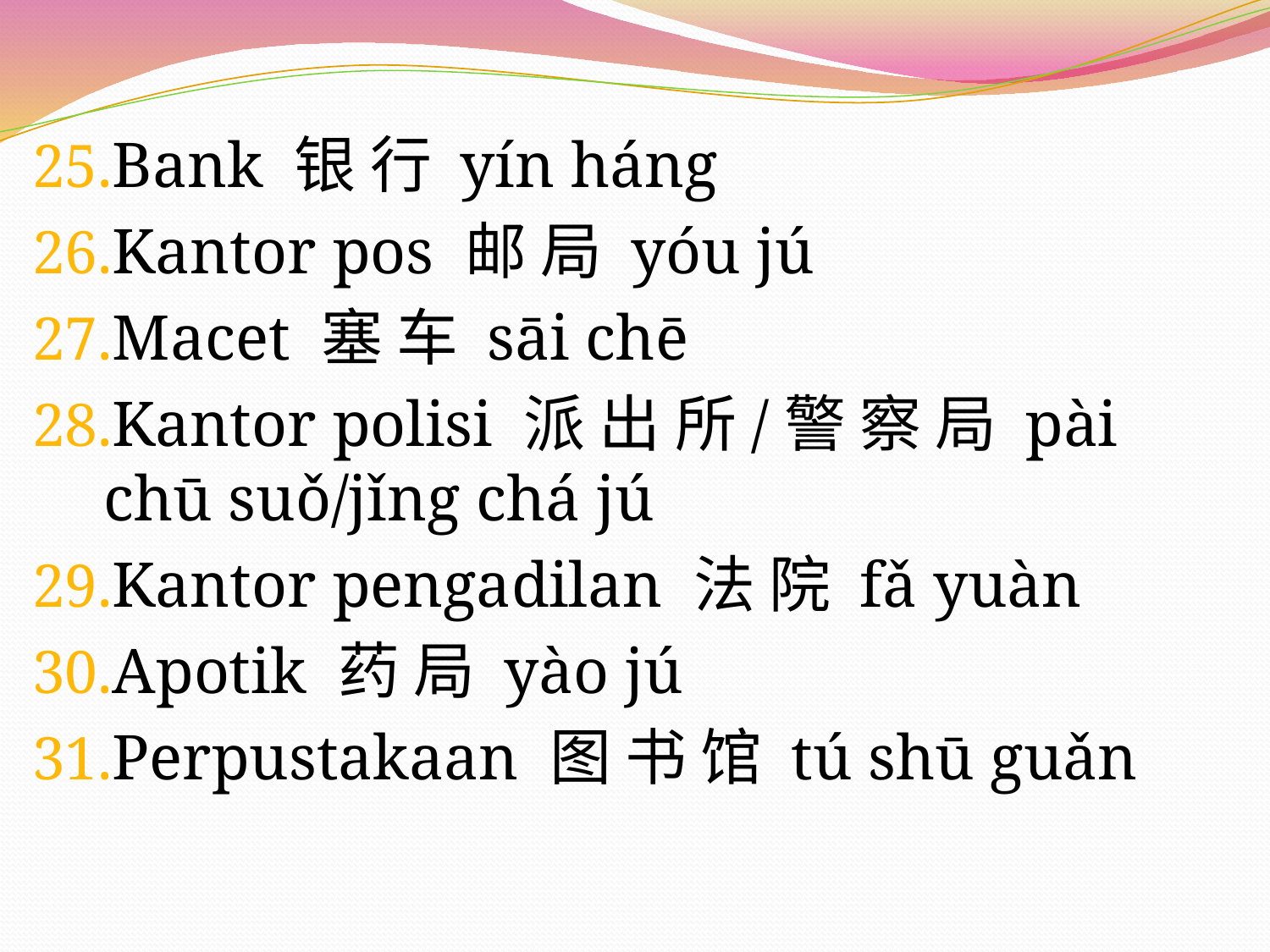

Bank 银 行 yín háng
Kantor pos 邮 局 yóu jú
Macet 塞 车 sāi chē
Kantor polisi 派 出 所/警 察 局 pài chū suǒ/jǐng chá jú
Kantor pengadilan 法 院 fǎ yuàn
Apotik 药 局 yào jú
Perpustakaan 图 书 馆 tú shū guǎn